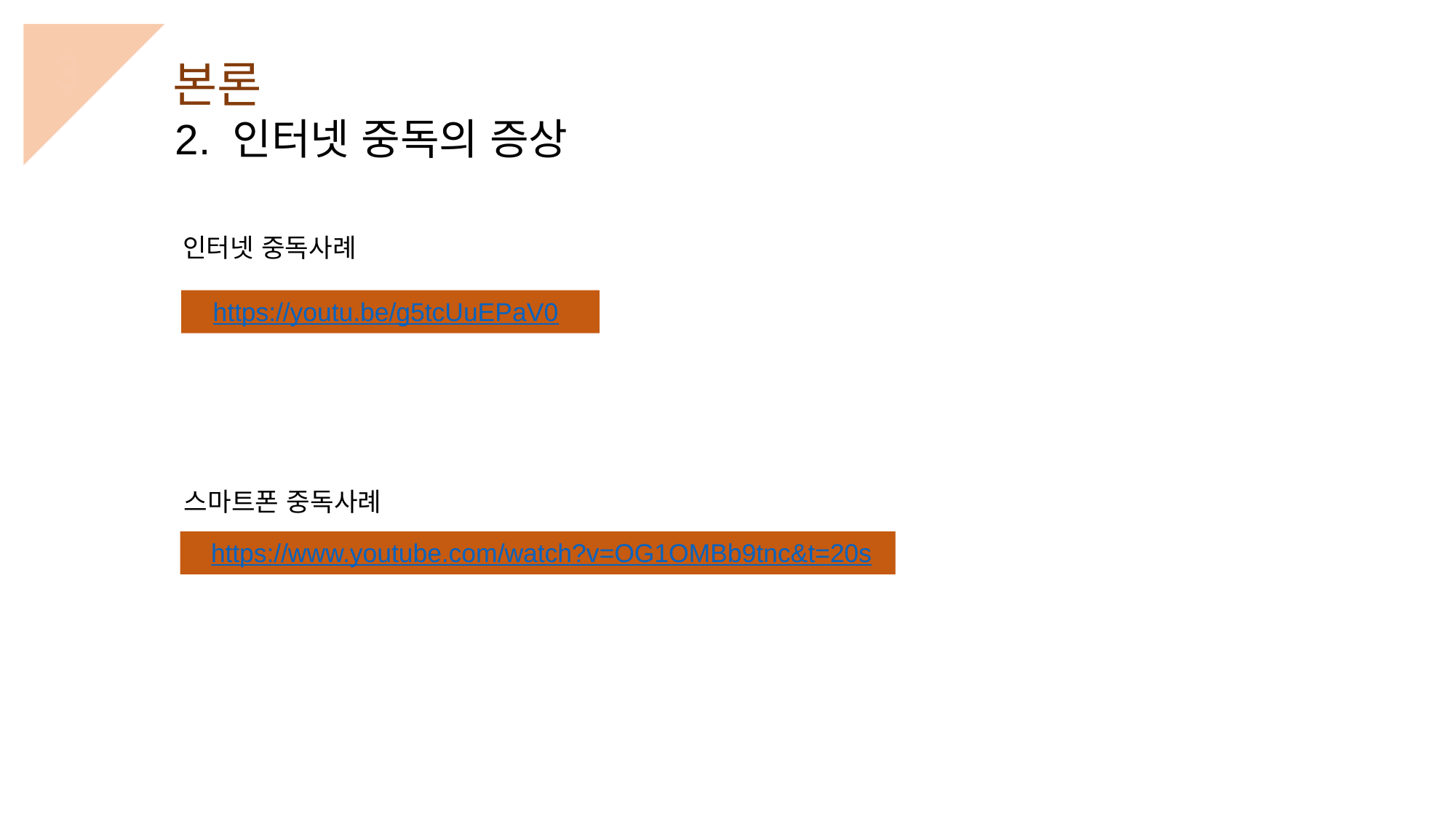

3
본론
2. 인터넷 중독의 증상
인터넷 중독사례

https://youtu.be/g5tcUuEPaV0
스마트폰 중독사례

https://www.youtube.com/watch?v=OG1OMBb9tnc&t=20s